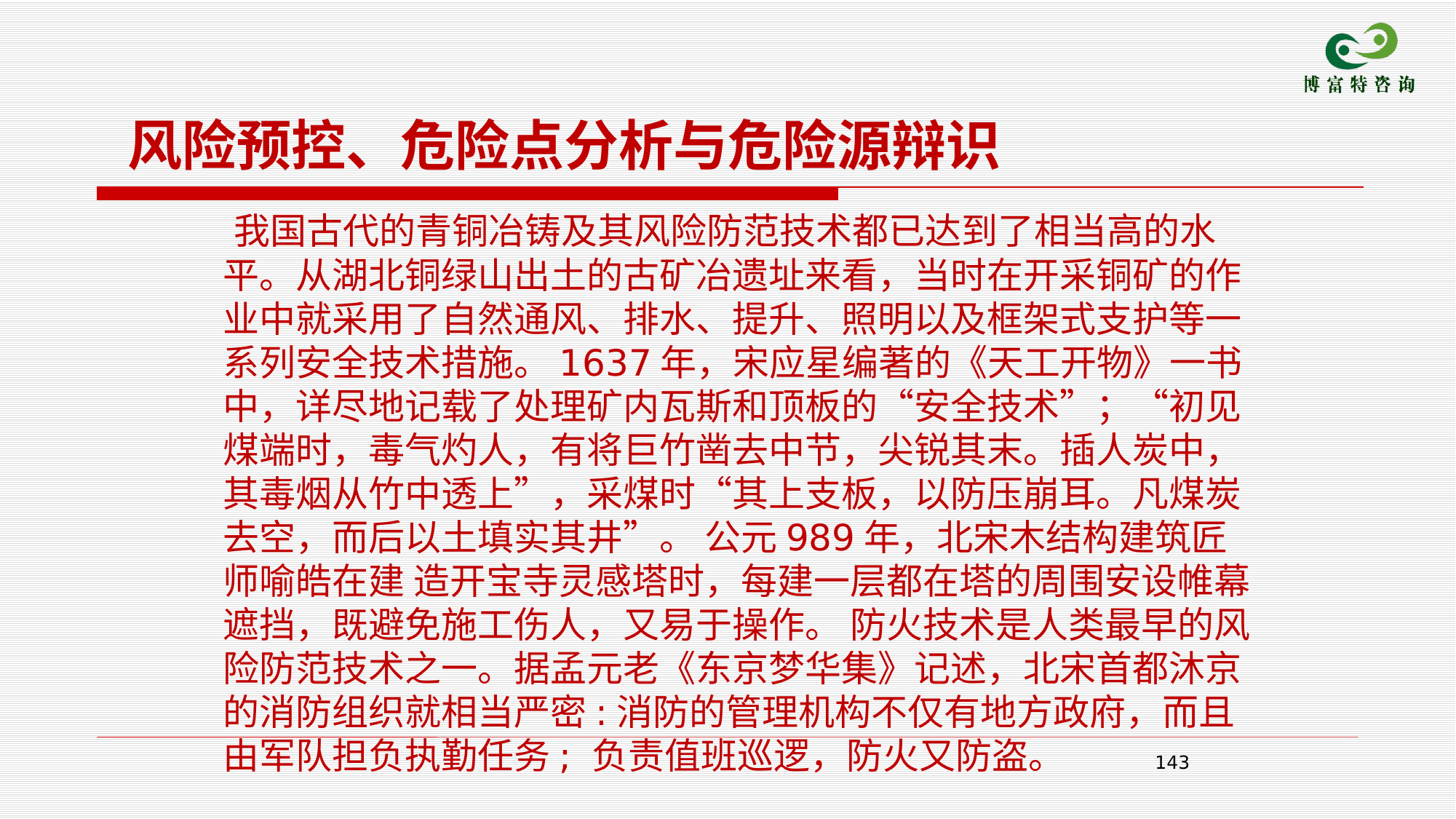

风险预控、危险点分析与危险源辩识
      我国古代的青铜冶铸及其风险防范技术都已达到了相当高的水平。从湖北铜绿山出土的古矿冶遗址来看，当时在开采铜矿的作业中就采用了自然通风、排水、提升、照明以及框架式支护等一系列安全技术措施。1637年，宋应星编著的《天工开物》一书中，详尽地记载了处理矿内瓦斯和顶板的“安全技术”；“初见煤端时，毒气灼人，有将巨竹凿去中节，尖锐其末。插人炭中，其毒烟从竹中透上”，采煤时“其上支板，以防压崩耳。凡煤炭去空，而后以土填实其井”。 公元989年，北宋木结构建筑匠师喻皓在建 造开宝寺灵感塔时，每建一层都在塔的周围安设帷幕遮挡，既避免施工伤人，又易于操作。 防火技术是人类最早的风险防范技术之一。据孟元老《东京梦华集》记述，北宋首都沐京的消防组织就相当严密:消防的管理机构不仅有地方政府，而且由军队担负执勤任务; 负责值班巡逻，防火又防盗。

143